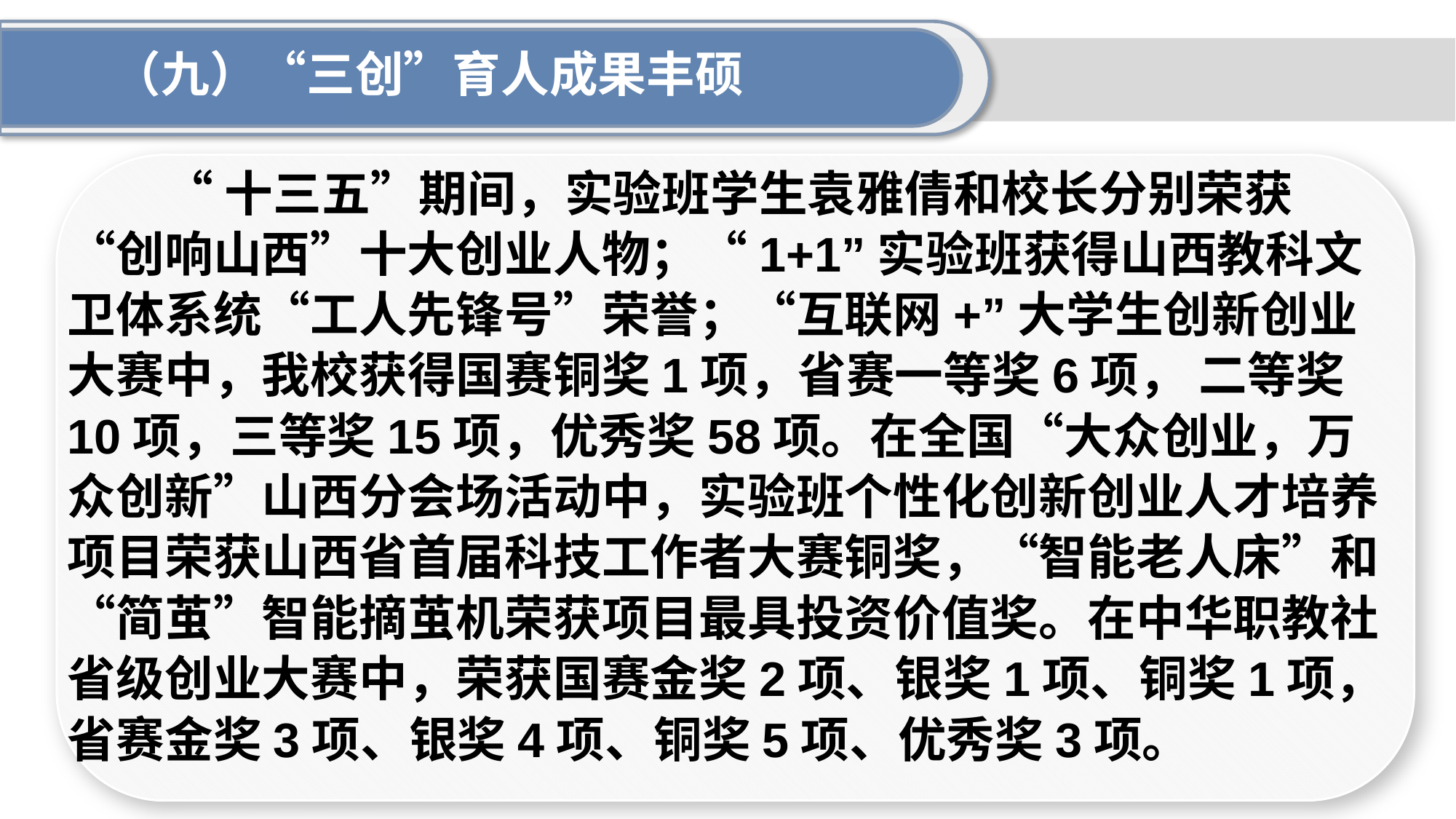

（九）“三创”育人成果丰硕

“十三五”期间，实验班学生袁雅倩和校长分别荣获“创响山西”十大创业人物；“1+1”实验班获得山西教科文卫体系统“工人先锋号”荣誉；“互联网+”大学生创新创业大赛中，我校获得国赛铜奖1项，省赛一等奖6项， 二等奖10项，三等奖15项，优秀奖58项。在全国“大众创业，万众创新”山西分会场活动中，实验班个性化创新创业人才培养项目荣获山西省首届科技工作者大赛铜奖，“智能老人床”和“简茧”智能摘茧机荣获项目最具投资价值奖。在中华职教社省级创业大赛中，荣获国赛金奖2项、银奖1项、铜奖1项，省赛金奖3项、银奖4项、铜奖5项、优秀奖3项。